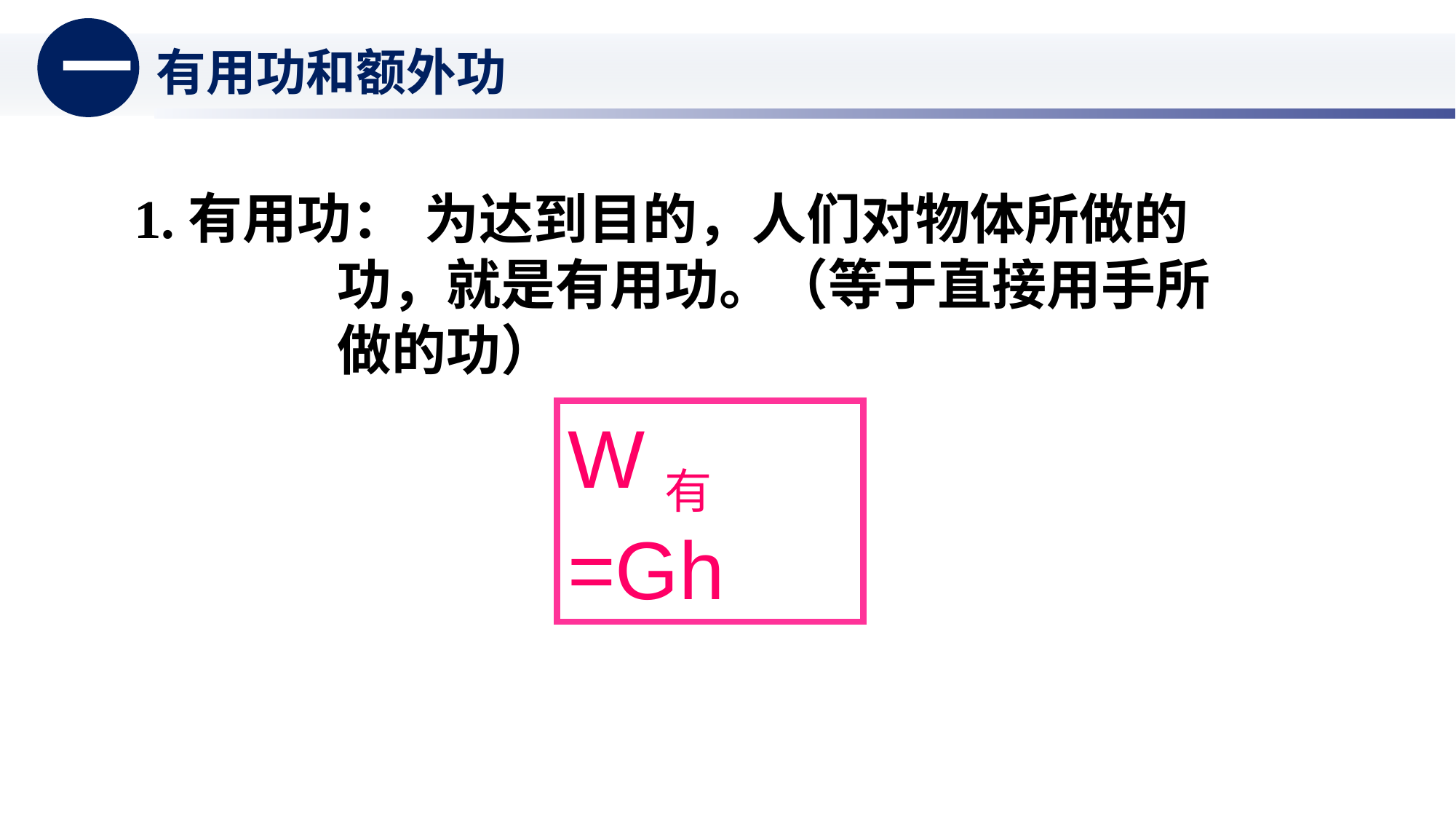

一

有用功和额外功

1.有用功：
             为达到目的，人们对物体所做的功，就是有用功。（等于直接用手所做的功）
W有=Gh